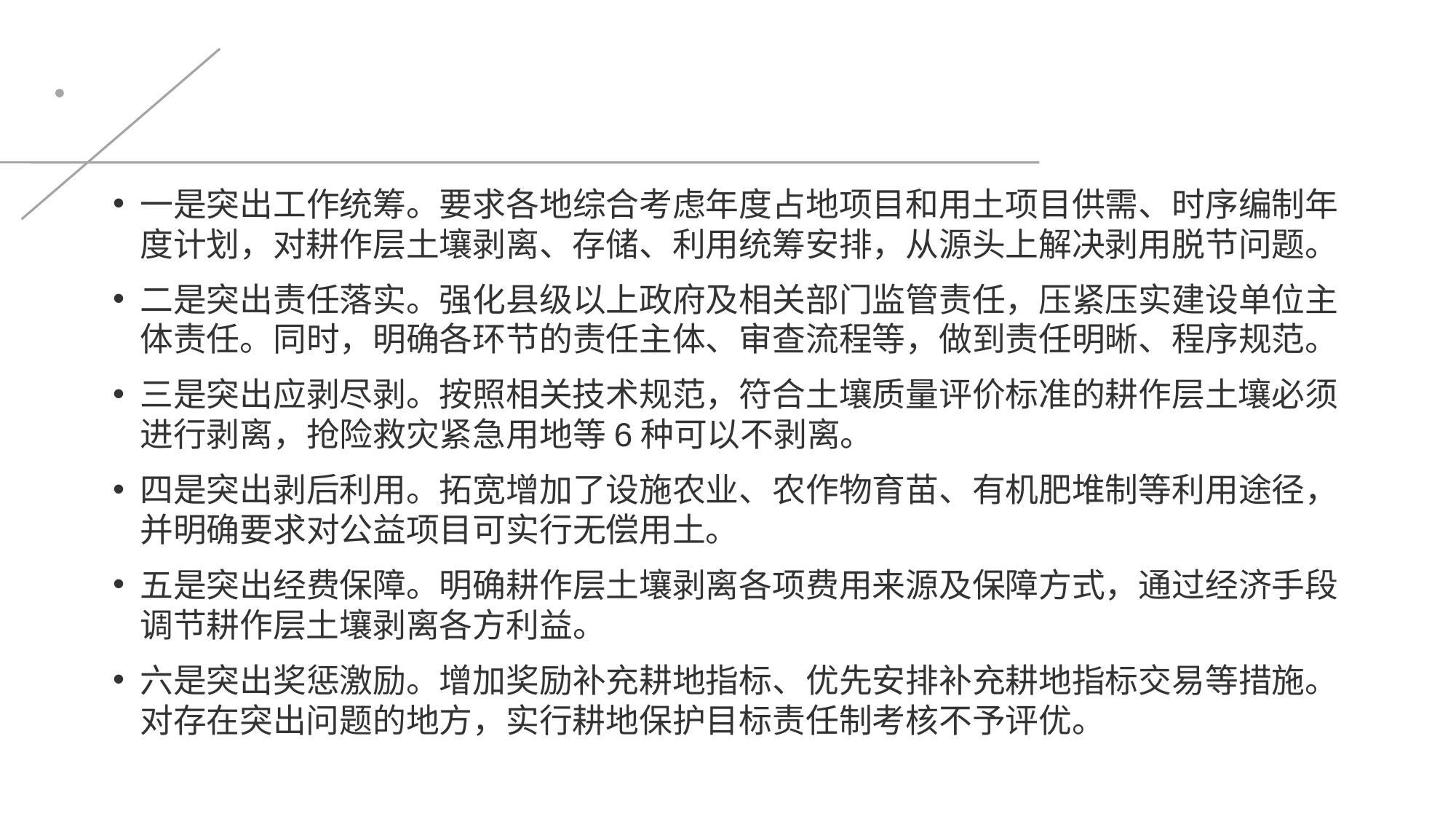

一是突出工作统筹。要求各地综合考虑年度占地项目和用土项目供需、时序编制年度计划，对耕作层土壤剥离、存储、利用统筹安排，从源头上解决剥用脱节问题。
二是突出责任落实。强化县级以上政府及相关部门监管责任，压紧压实建设单位主体责任。同时，明确各环节的责任主体、审查流程等，做到责任明晰、程序规范。
三是突出应剥尽剥。按照相关技术规范，符合土壤质量评价标准的耕作层土壤必须进行剥离，抢险救灾紧急用地等6种可以不剥离。
四是突出剥后利用。拓宽增加了设施农业、农作物育苗、有机肥堆制等利用途径，并明确要求对公益项目可实行无偿用土。
五是突出经费保障。明确耕作层土壤剥离各项费用来源及保障方式，通过经济手段调节耕作层土壤剥离各方利益。
六是突出奖惩激励。增加奖励补充耕地指标、优先安排补充耕地指标交易等措施。对存在突出问题的地方，实行耕地保护目标责任制考核不予评优。